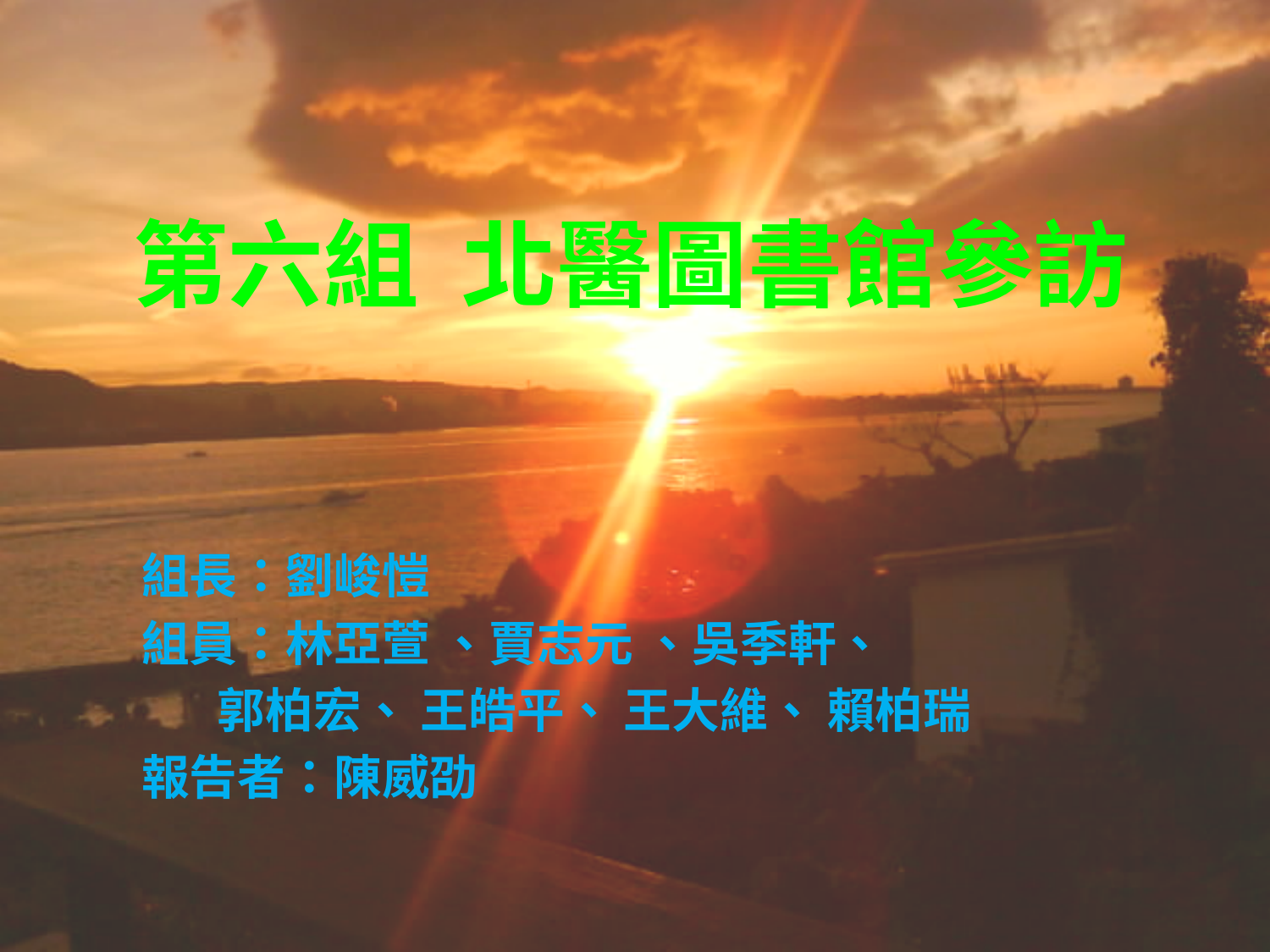

第六組  北醫圖書館參訪
#
組長：劉峻愷
組員：林亞萱 、賈志元 、吳季軒、
      郭柏宏、 王皓平、 王大維、 賴柏瑞
報告者：陳威劭